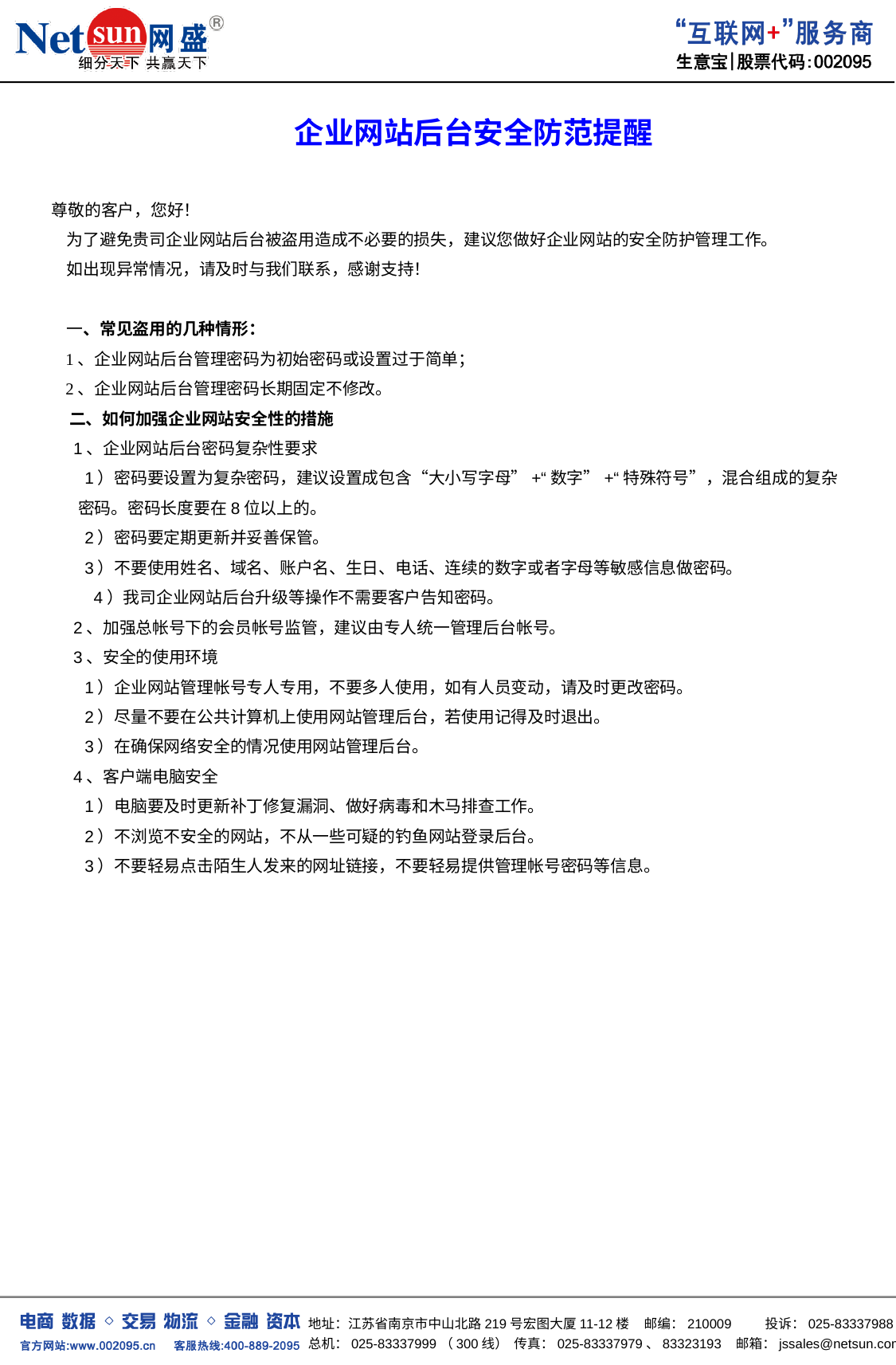

企业网站后台安全防范提醒
   尊敬的客户，您好！
       为了避免贵司企业网站后台被盗用造成不必要的损失，建议您做好企业网站的安全防护管理工作。
       如出现异常情况，请及时与我们联系，感谢支持！

       一、常见盗用的几种情形：
       1、企业网站后台管理密码为初始密码或设置过于简单；
       2、企业网站后台管理密码长期固定不修改。
　　二、如何加强企业网站安全性的措施
　　1、企业网站后台密码复杂性要求
　　   1）密码要设置为复杂密码，建议设置成包含“大小写字母”+“数字”+“特殊符号”，混合组成的复杂
          密码。密码长度要在8位以上的。
　　   2）密码要定期更新并妥善保管。
　　   3）不要使用姓名、域名、账户名、生日、电话、连续的数字或者字母等敏感信息做密码。
　　　 4）我司企业网站后台升级等操作不需要客户告知密码。
　　2、加强总帐号下的会员帐号监管，建议由专人统一管理后台帐号。
　　3、安全的使用环境
　　   1）企业网站管理帐号专人专用，不要多人使用，如有人员变动，请及时更改密码。
　　   2）尽量不要在公共计算机上使用网站管理后台，若使用记得及时退出。
　　   3）在确保网络安全的情况使用网站管理后台。
　　4、客户端电脑安全
　　   1）电脑要及时更新补丁修复漏洞、做好病毒和木马排查工作。
　　   2）不浏览不安全的网站，不从一些可疑的钓鱼网站登录后台。
　   　3）不要轻易点击陌生人发来的网址链接，不要轻易提供管理帐号密码等信息。